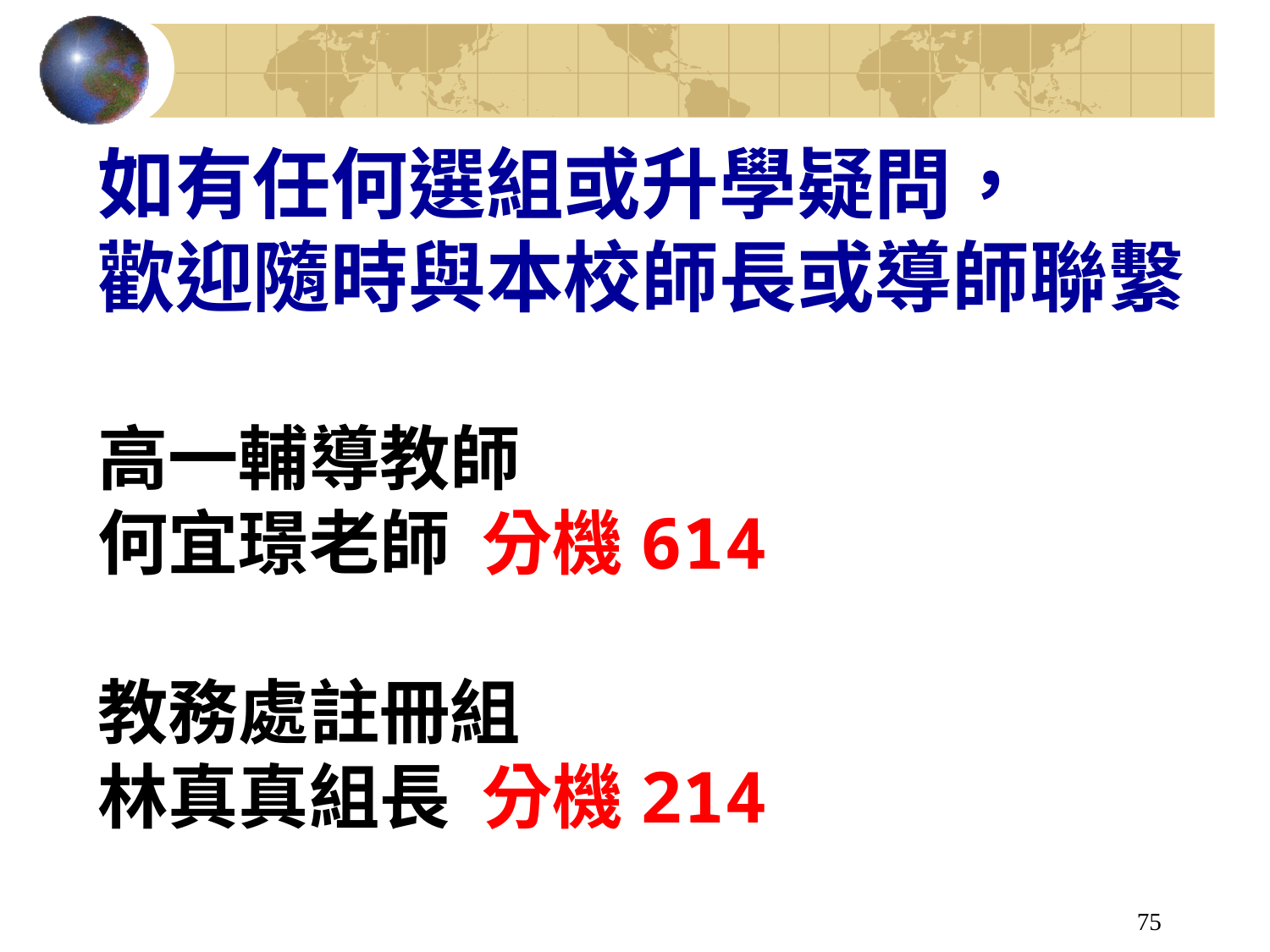

# 如有任何選組或升學疑問， 歡迎隨時與本校師長或導師聯繫 高一輔導教師 何宜璟老師  分機614 教務處註冊組 林真真組長  分機214
75